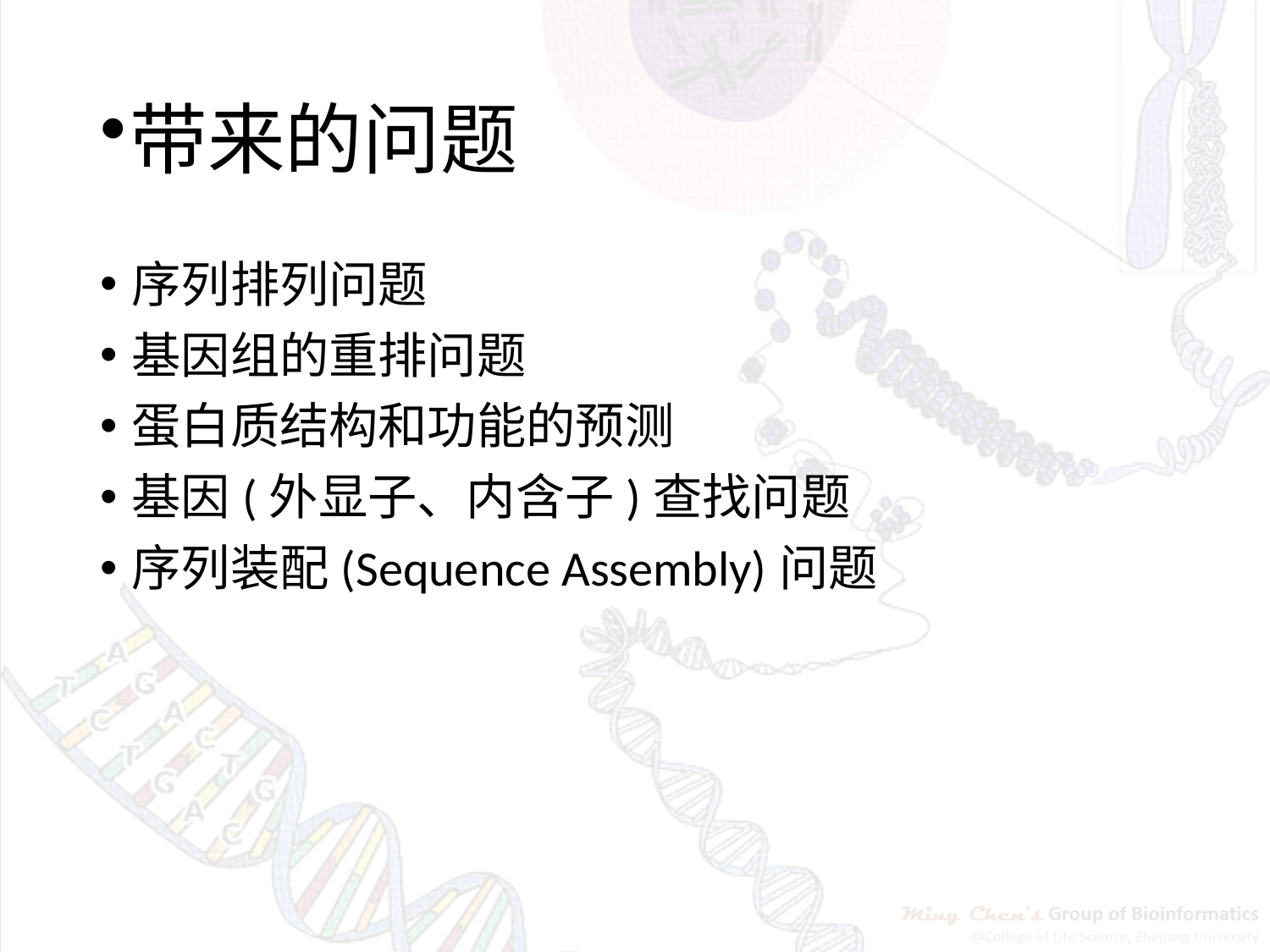

# 带来的问题
序列排列问题
基因组的重排问题
蛋白质结构和功能的预测
基因(外显子、内含子)查找问题
序列装配(Sequence Assembly)问题